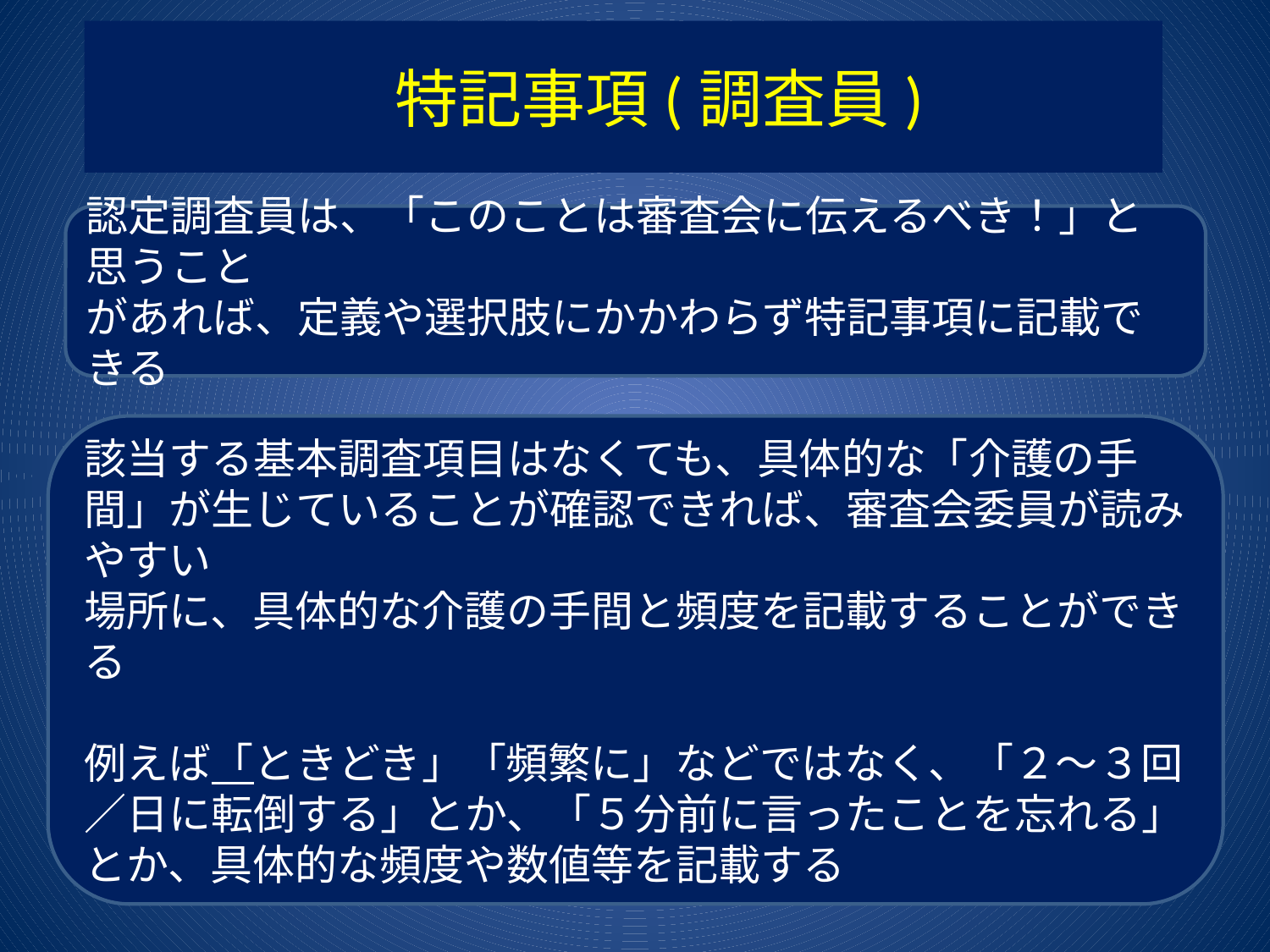

# 特記事項(調査員)

認定調査員は、「このことは審査会に伝えるべき！」と思うこと
があれば、定義や選択肢にかかわらず特記事項に記載できる

該当する基本調査項目はなくても、具体的な「介護の手間」が生じていることが確認できれば、審査会委員が読みやすい
場所に、具体的な介護の手間と頻度を記載することができる

例えば「ときどき」「頻繁に」などではなく、「２～３回／日に転倒する」とか、「５分前に言ったことを忘れる」とか、具体的な頻度や数値等を記載する